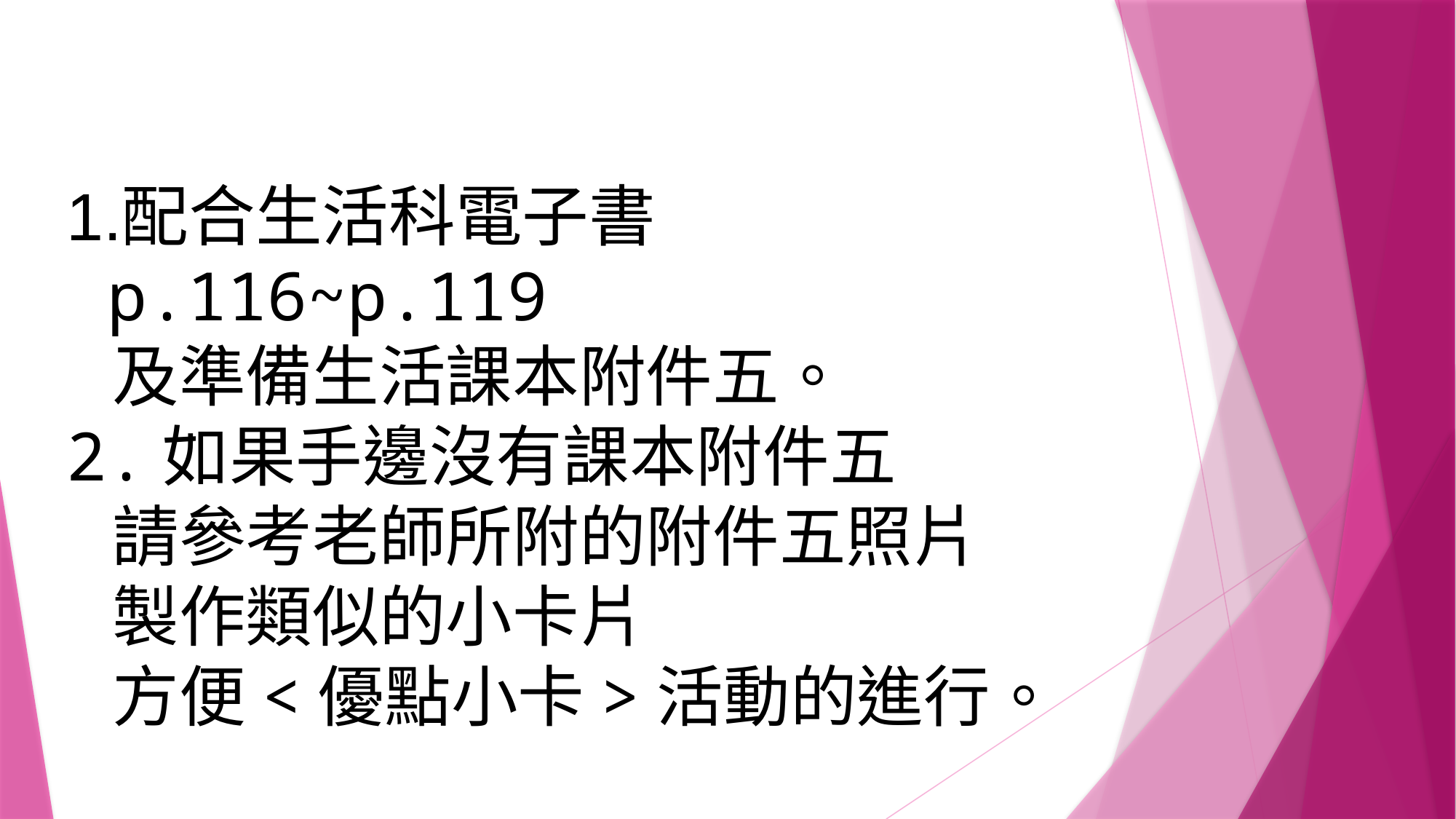

配合生活科電子書p.116~p.119
  及準備生活課本附件五。
2.如果手邊沒有課本附件五
  請參考老師所附的附件五照片
  製作類似的小卡片
  方便<優點小卡>活動的進行。